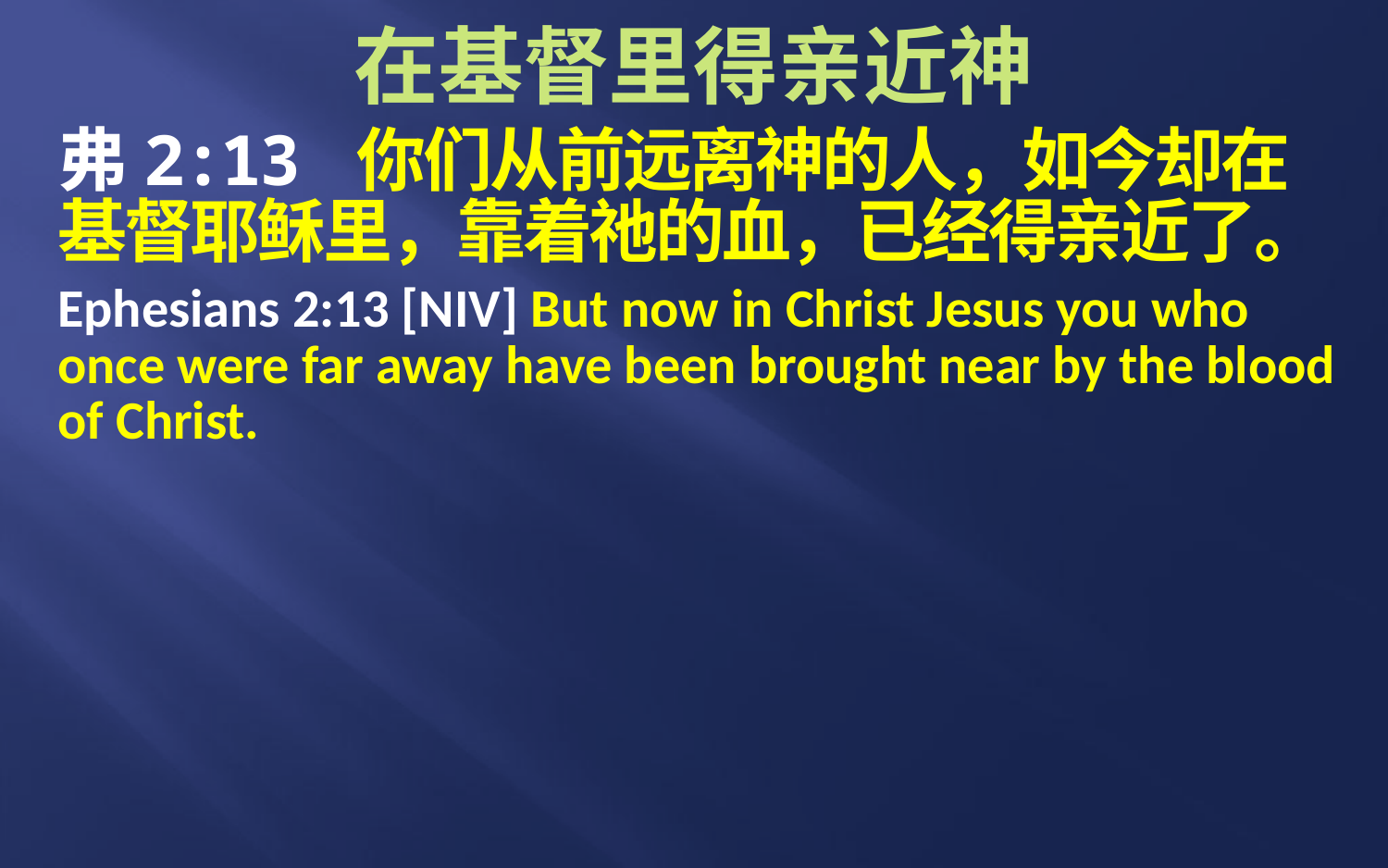

# 在基督里得亲近神
弗2:13 你们从前远离神的人，如今却在基督耶稣里，靠着祂的血，已经得亲近了。
Ephesians 2:13 [NIV] But now in Christ Jesus you who once were far away have been brought near by the blood of Christ.